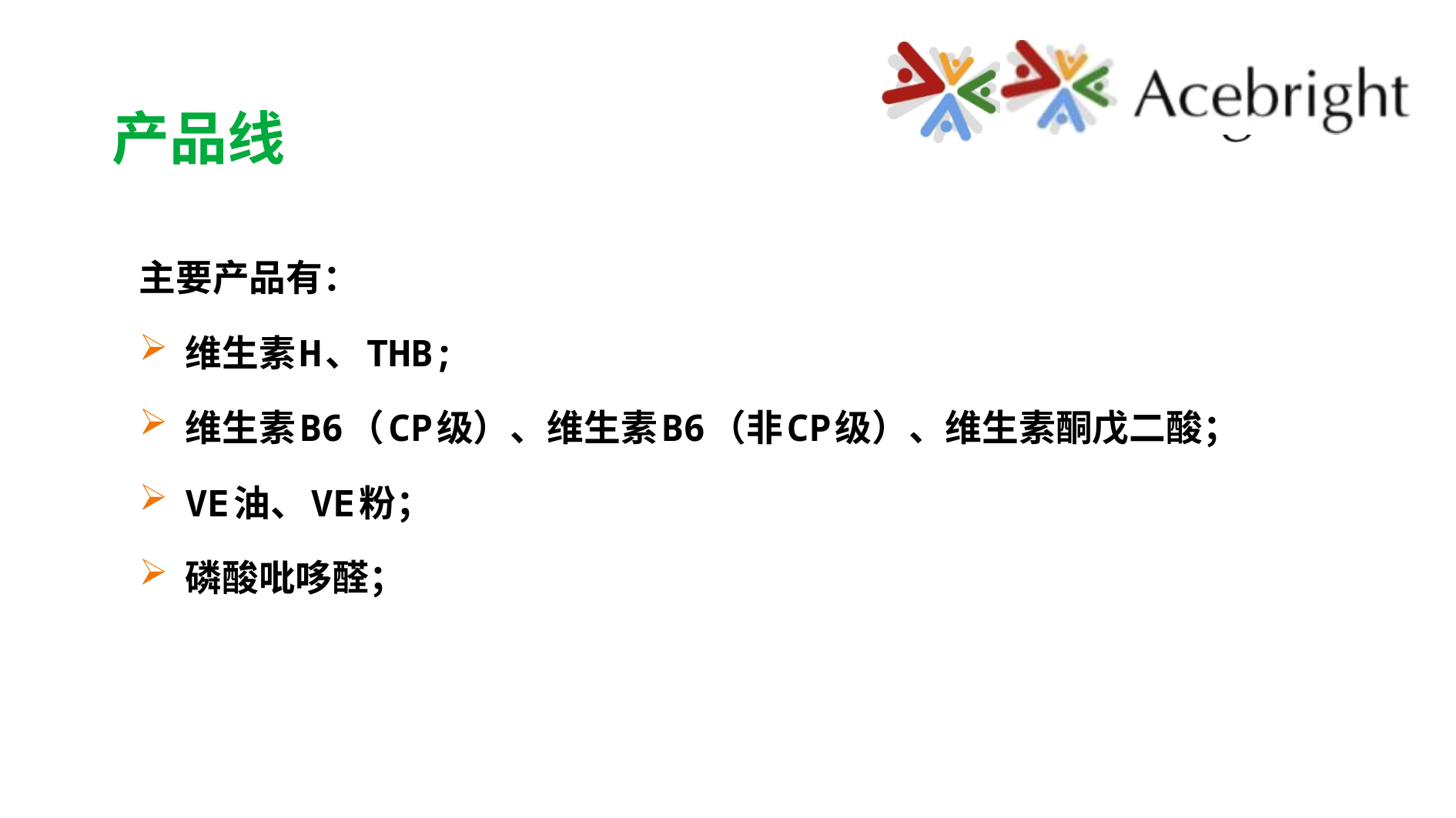

# 产品线
主要产品有：
维生素H、THB;
维生素B6（CP级）、维生素B6（非CP级）、维生素酮戊二酸；
VE油、VE粉；
磷酸吡哆醛；